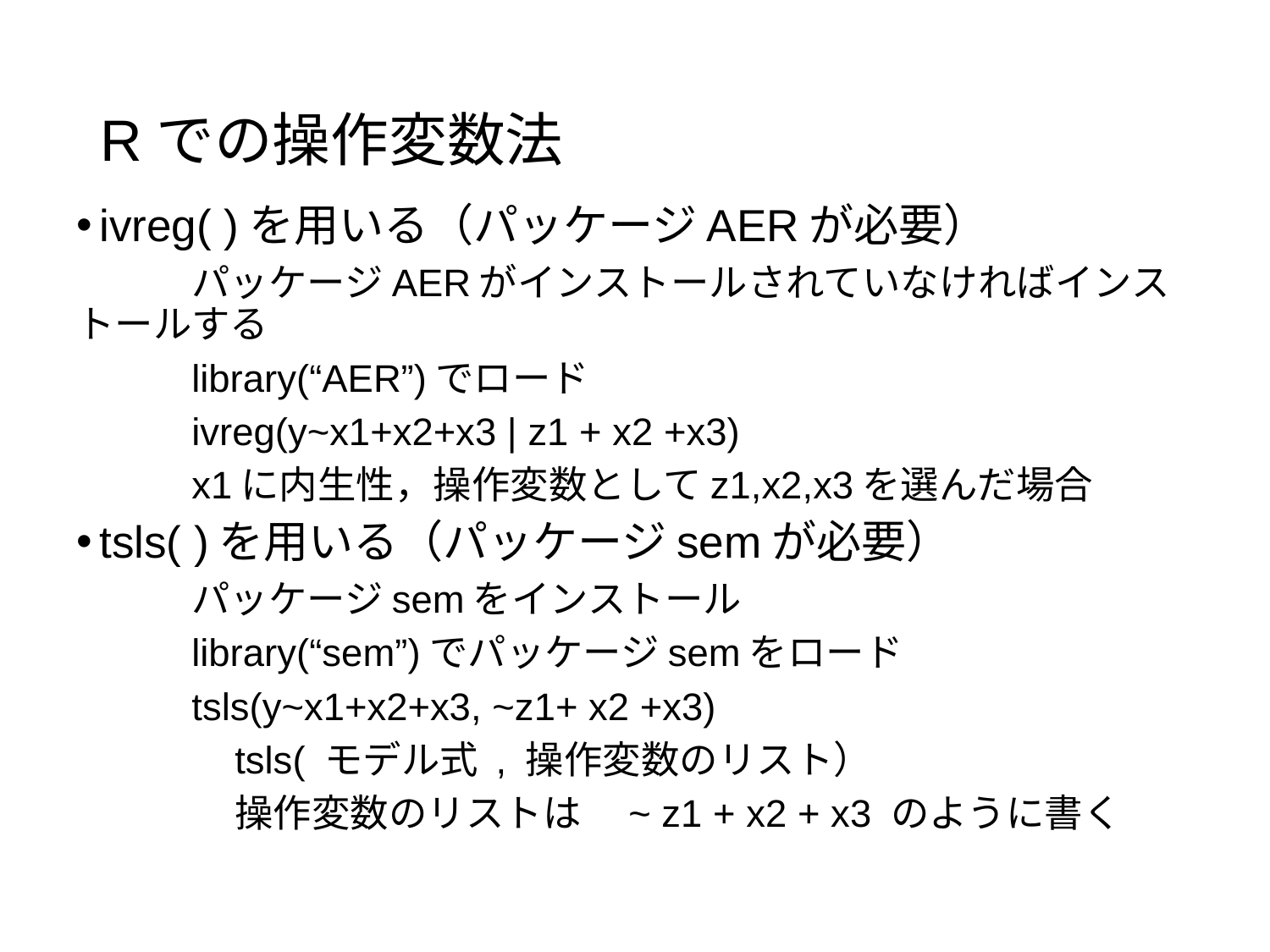

# Rでの操作変数法
ivreg( )を用いる（パッケージAERが必要）
	パッケージAERがインストールされていなければインストールする
	library(“AER”)でロード
	ivreg(y~x1+x2+x3 | z1 + x2 +x3)
  　	x1に内生性，操作変数としてz1,x2,x3を選んだ場合
tsls( )を用いる（パッケージsemが必要）
　  	パッケージsemをインストール
	library(“sem”)でパッケージsemをロード
	tsls(y~x1+x2+x3, ~z1+ x2 +x3)
　   	    tsls( モデル式 , 操作変数のリスト）
     	    操作変数のリストは　~ z1 + x2 + x3 のように書く